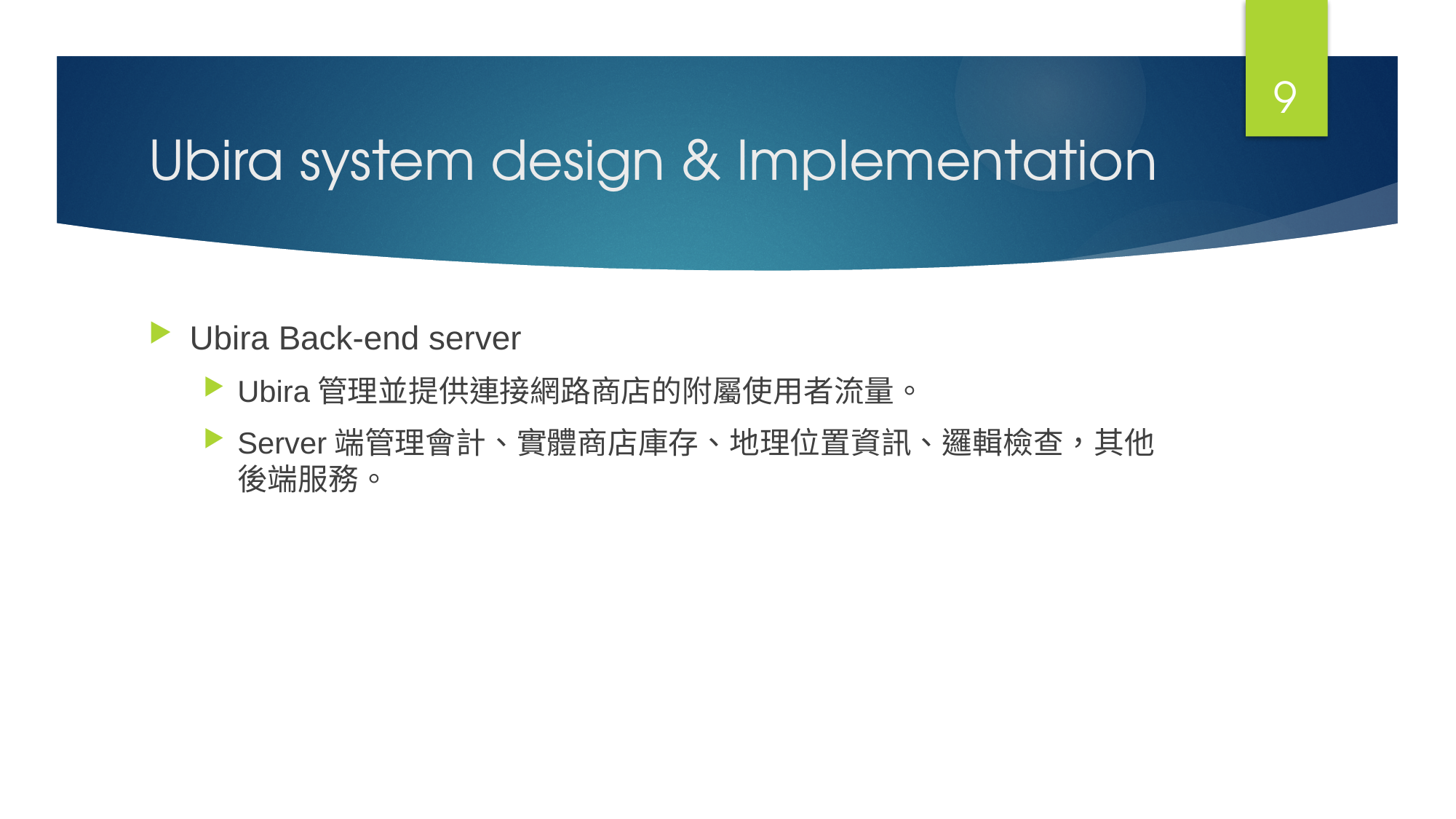

9
# Ubira system design & Implementation
Ubira Back-end server
Ubira管理並提供連接網路商店的附屬使用者流量。
Server端管理會計、實體商店庫存、地理位置資訊、邏輯檢查，其他後端服務。